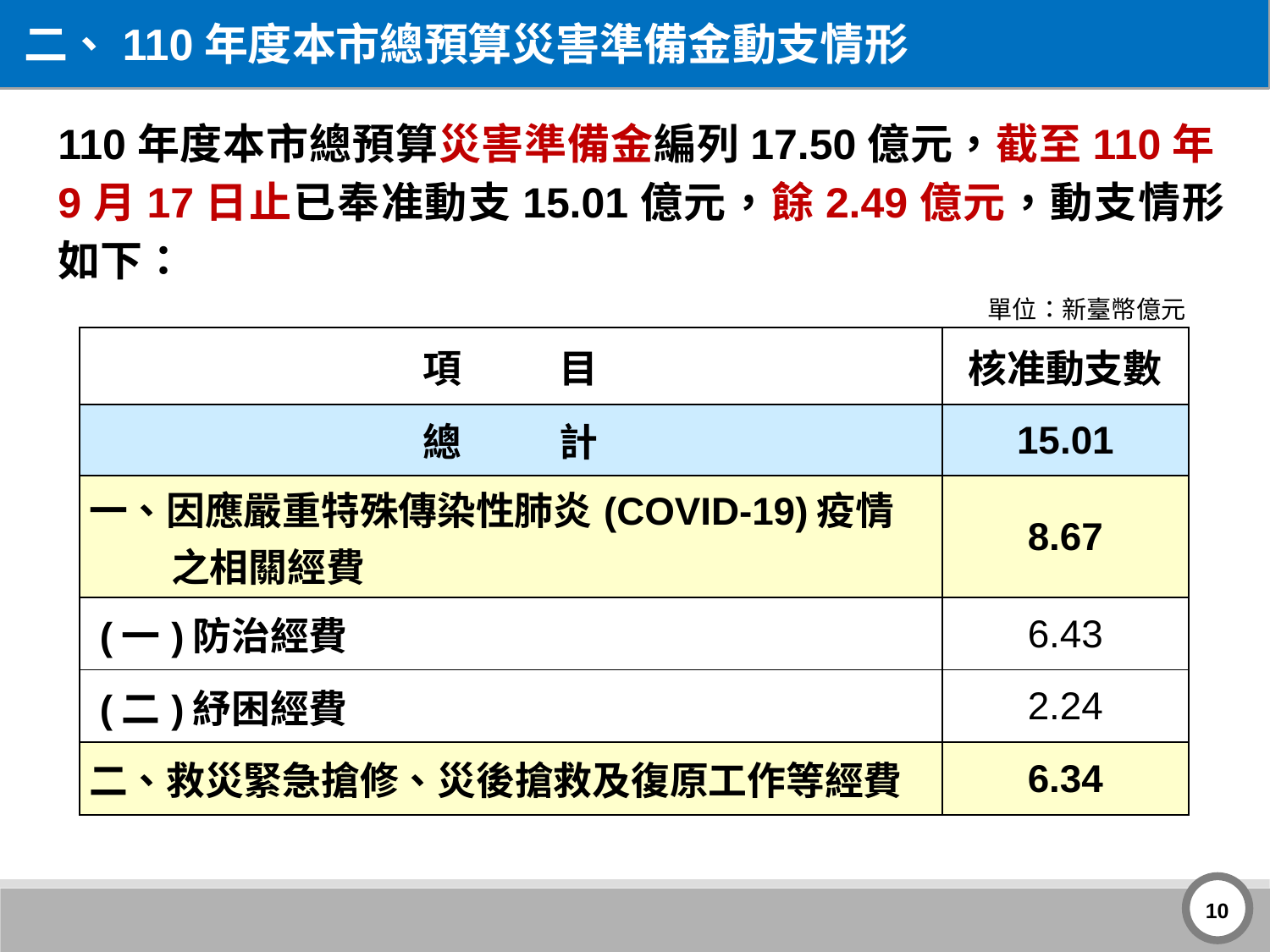

二、110年度本市總預算災害準備金動支情形
110年度本市總預算災害準備金編列17.50億元，截至110年9月17日止已奉准動支15.01億元，餘2.49億元，動支情形如下：
單位：新臺幣億元
| 項 目 | 核准動支數 |
| --- | --- |
| 總 計 | 15.01 |
| 一、因應嚴重特殊傳染性肺炎(COVID-19)疫情 之相關經費 | 8.67 |
| (一)防治經費 | 6.43 |
| (二)紓困經費 | 2.24 |
| 二、救災緊急搶修、災後搶救及復原工作等經費 | 6.34 |

10